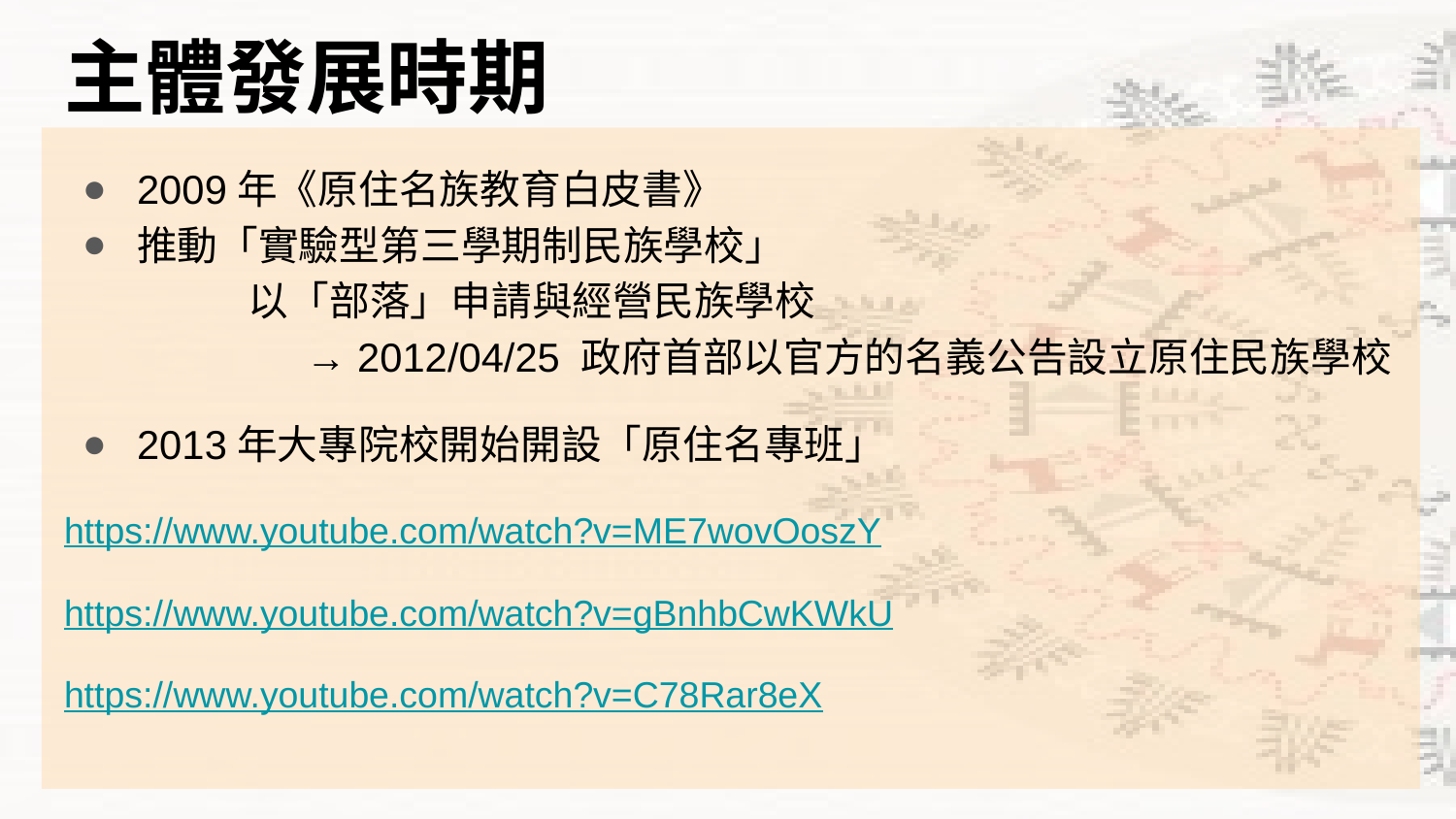

# 主體發展時期

2009年《原住名族教育白皮書》
推動「實驗型第三學期制民族學校」
              以「部落」申請與經營民族學校
                    → 2012/04/25 政府首部以官方的名義公告設立原住民族學校
2013年大專院校開始開設「原住名專班」
https://www.youtube.com/watch?v=ME7wovOoszY
https://www.youtube.com/watch?v=gBnhbCwKWkU
https://www.youtube.com/watch?v=C78Rar8eX